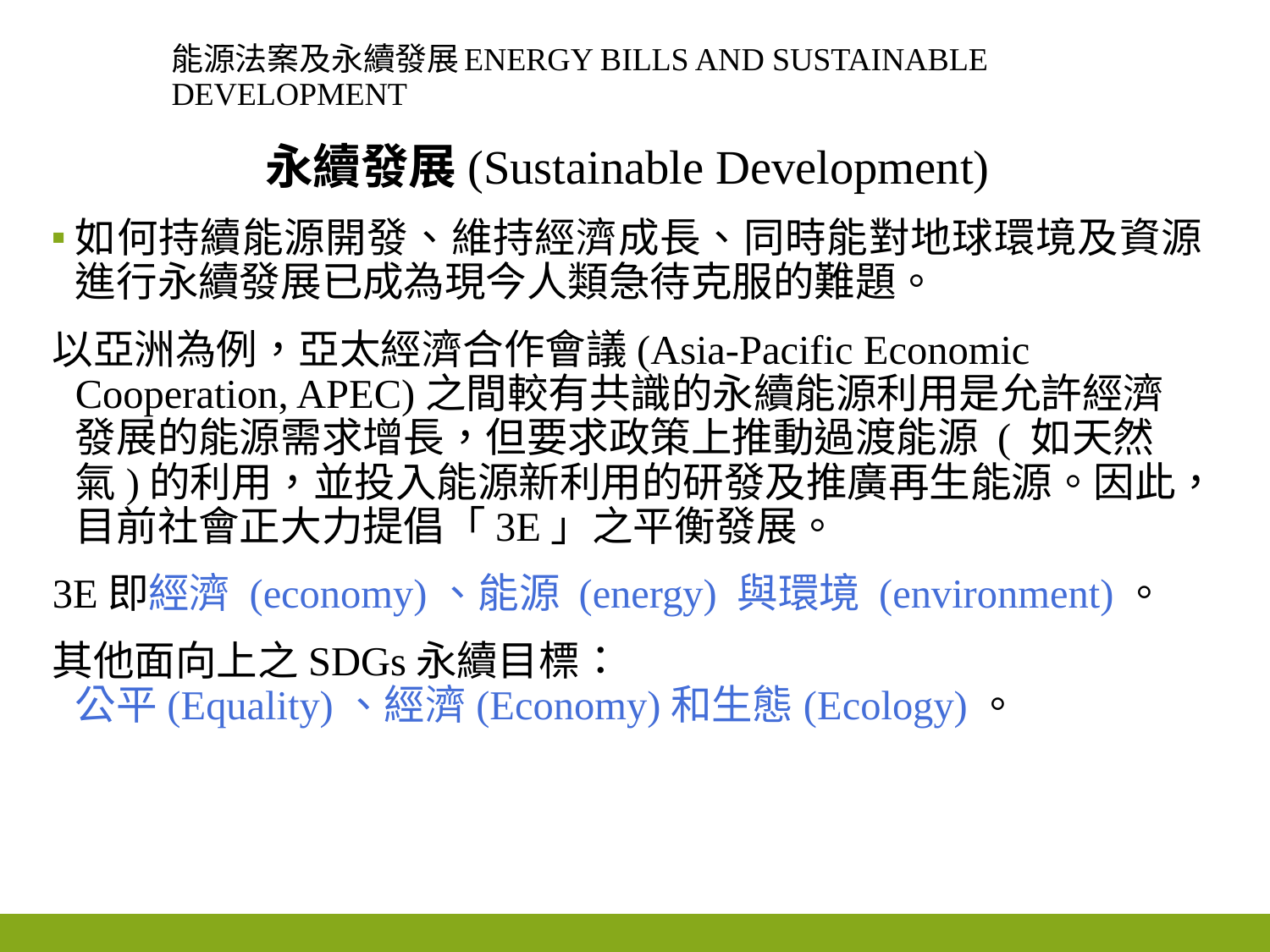

# 能源法案及永續發展Energy bills and sustainable development
永續發展(Sustainable Development)
如何持續能源開發、維持經濟成長、同時能對地球環境及資源進行永續發展已成為現今人類急待克服的難題。
以亞洲為例，亞太經濟合作會議(Asia-Pacific Economic Cooperation, APEC)之間較有共識的永續能源利用是允許經濟發展的能源需求增長，但要求政策上推動過渡能源 ( 如天然氣)的利用，並投入能源新利用的研發及推廣再生能源。因此，目前社會正大力提倡「3E」之平衡發展。
3E即經濟 (economy)、能源 (energy) 與環境 (environment)。
其他面向上之SDGs永續目標：
公平(Equality)、經濟(Economy)和生態(Ecology)。